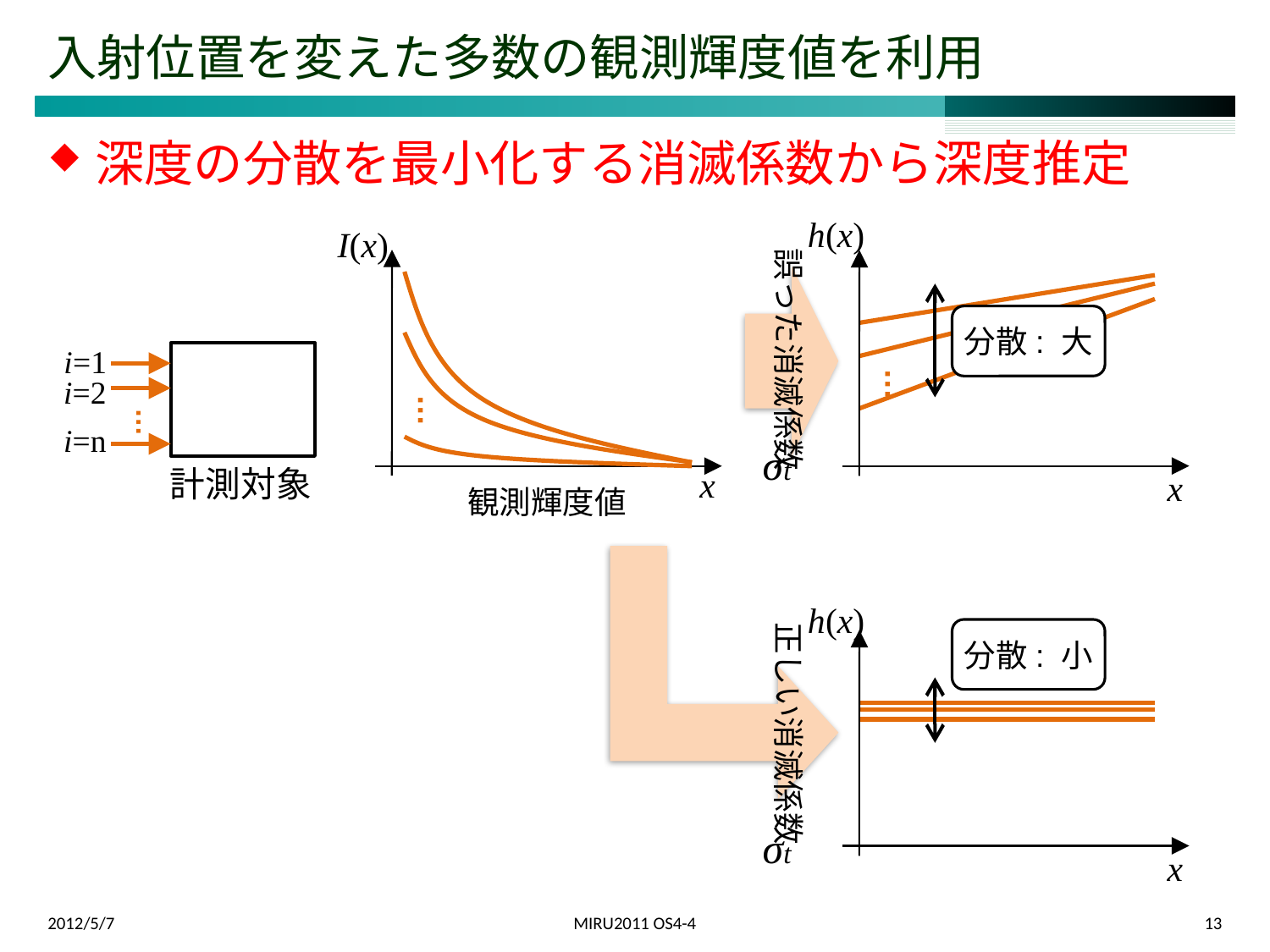

# 入射位置を変えた多数の観測輝度値を利用
深度の分散を最小化する消滅係数から深度推定
h(x)
I(x)
誤った消滅係数

分散: 大

i=1

…
i=2
…
…
i=n
σt

計測対象
x
x
観測輝度値

h(x)
正しい消滅係数
σt
分散: 小
x
2012/5/7
MIRU2011 OS4-4
13